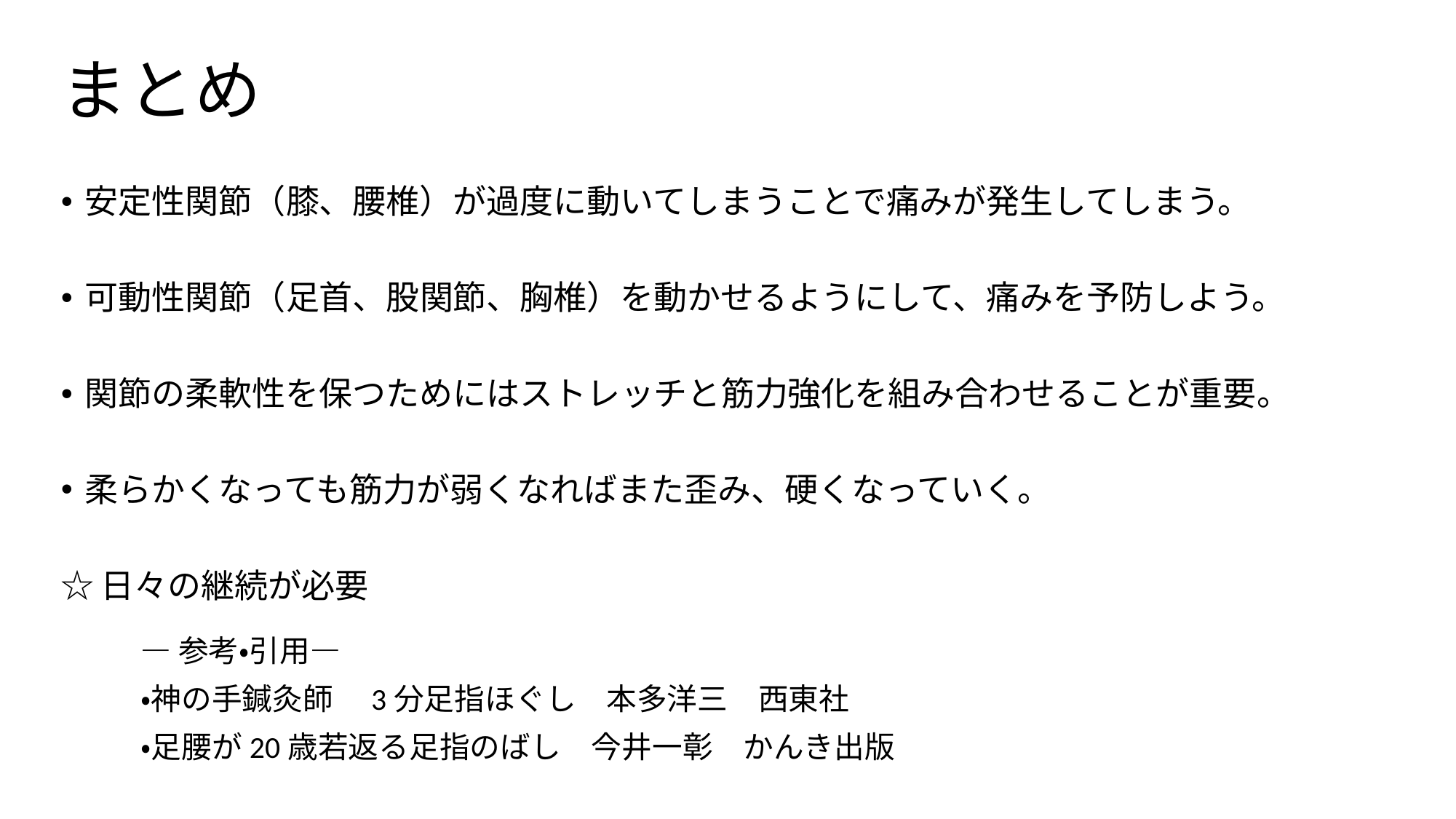

# まとめ
安定性関節（膝、腰椎）が過度に動いてしまうことで痛みが発生してしまう。

可動性関節（足首、股関節、胸椎）を動かせるようにして、痛みを予防しよう。

関節の柔軟性を保つためにはストレッチと筋力強化を組み合わせることが重要。

柔らかくなっても筋力が弱くなればまた歪み、硬くなっていく。

☆日々の継続が必要
―参考・引用―
・神の手鍼灸師　3分足指ほぐし　本多洋三　西東社
・足腰が20歳若返る足指のばし　今井一彰　かんき出版